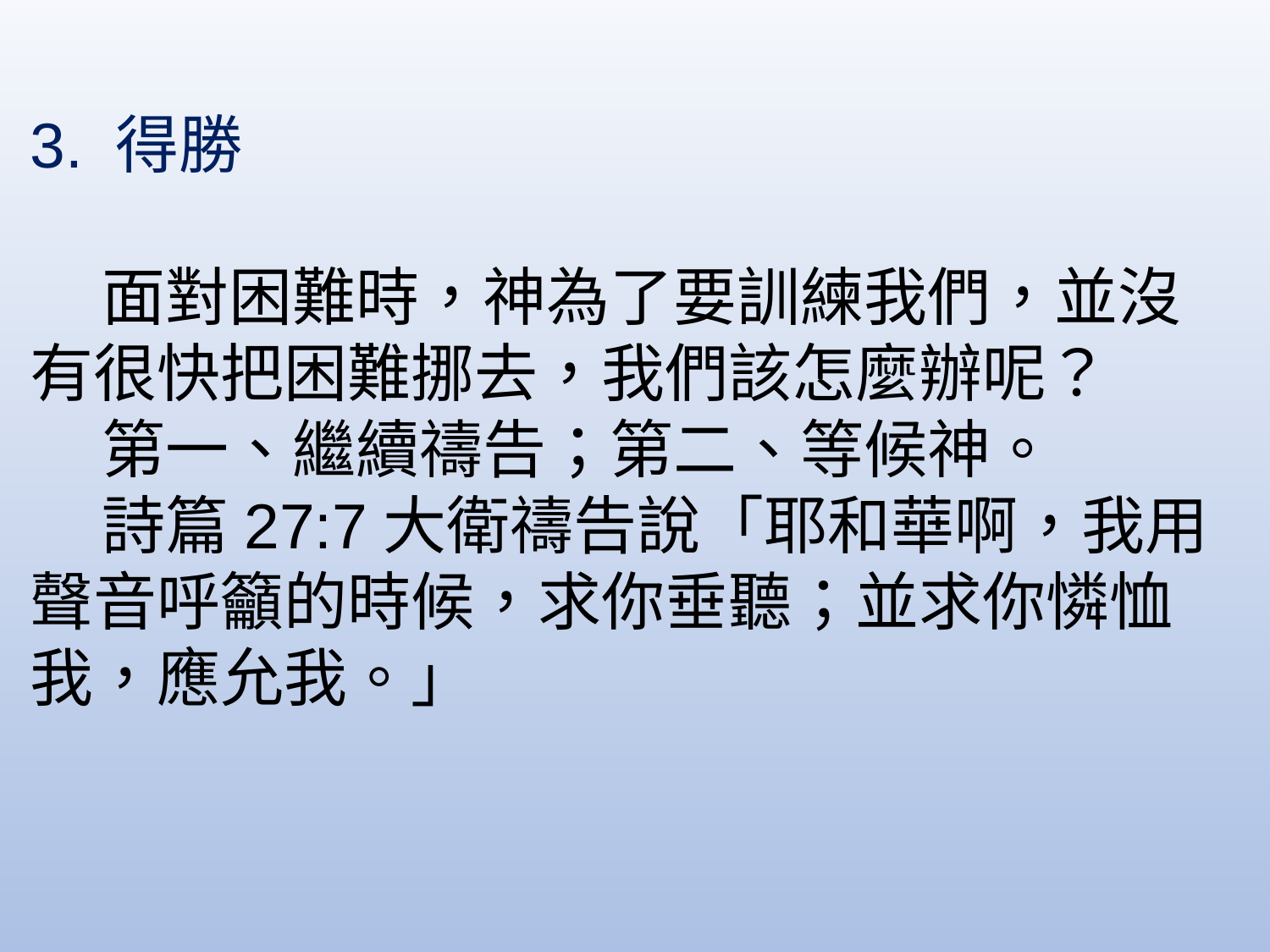

3. 得勝

    面對困難時，神為了要訓練我們，並沒有很快把困難挪去，我們該怎麼辦呢？
    第一、繼續禱告；第二、等候神。
    詩篇27:7大衛禱告說「耶和華啊，我用聲音呼籲的時候，求你垂聽；並求你憐恤我，應允我。」